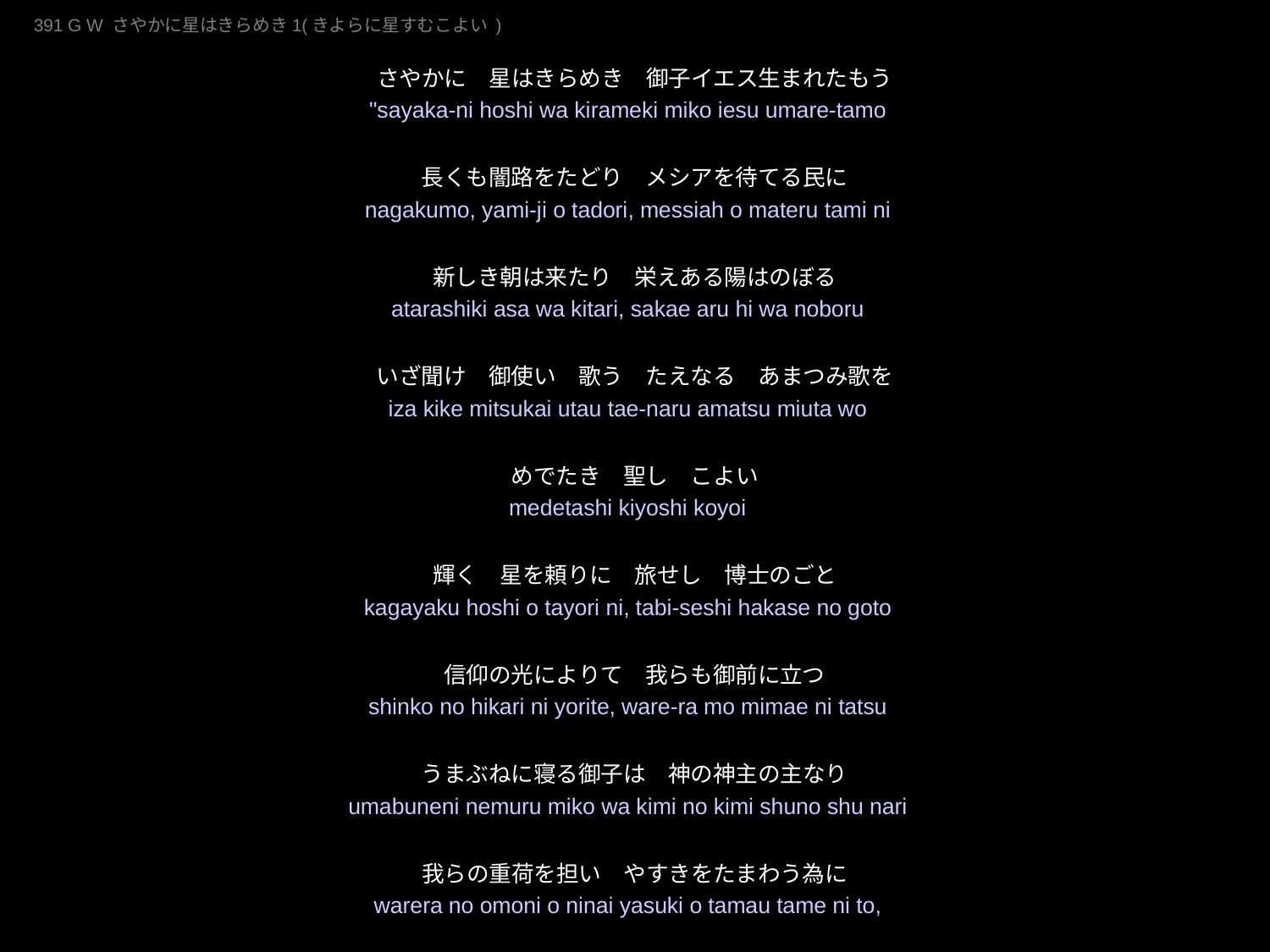

さやかにほしはきらめき
★W
391 G W さやかに星はきらめき1(きよらに星すむこよい )
さやかに　星はきらめき　御子イエス生まれたもう
長くも闇路をたどり　メシアを待てる民に
新しき朝は来たり　栄えある陽はのぼる
いざ聞け　御使い　歌う　たえなる　あまつみ歌を
めでたき　聖し　こよい
輝く　星を頼りに　旅せし　博士のごと
信仰の光によりて　我らも御前に立つ
うまぶねに寝る御子は　神の神主の主なり
我らの重荷を担い　やすきをたまわう為に
来たれる　神の子なり
★３
"sayaka-ni hoshi wa kirameki miko iesu umare-tamo
nagakumo, yami-ji o tadori, messiah o materu tami ni
atarashiki asa wa kitari, sakae aru hi wa noboru
iza kike mitsukai utau tae-naru amatsu miuta wo
medetashi kiyoshi koyoi
kagayaku hoshi o tayori ni, tabi-seshi hakase no goto
shinko no hikari ni yorite, ware-ra mo mimae ni tatsu
umabuneni nemuru miko wa kimi no kimi shuno shu nari
warera no omoni o ninai yasuki o tamau tame ni to,
kitareru kami no ko nari.